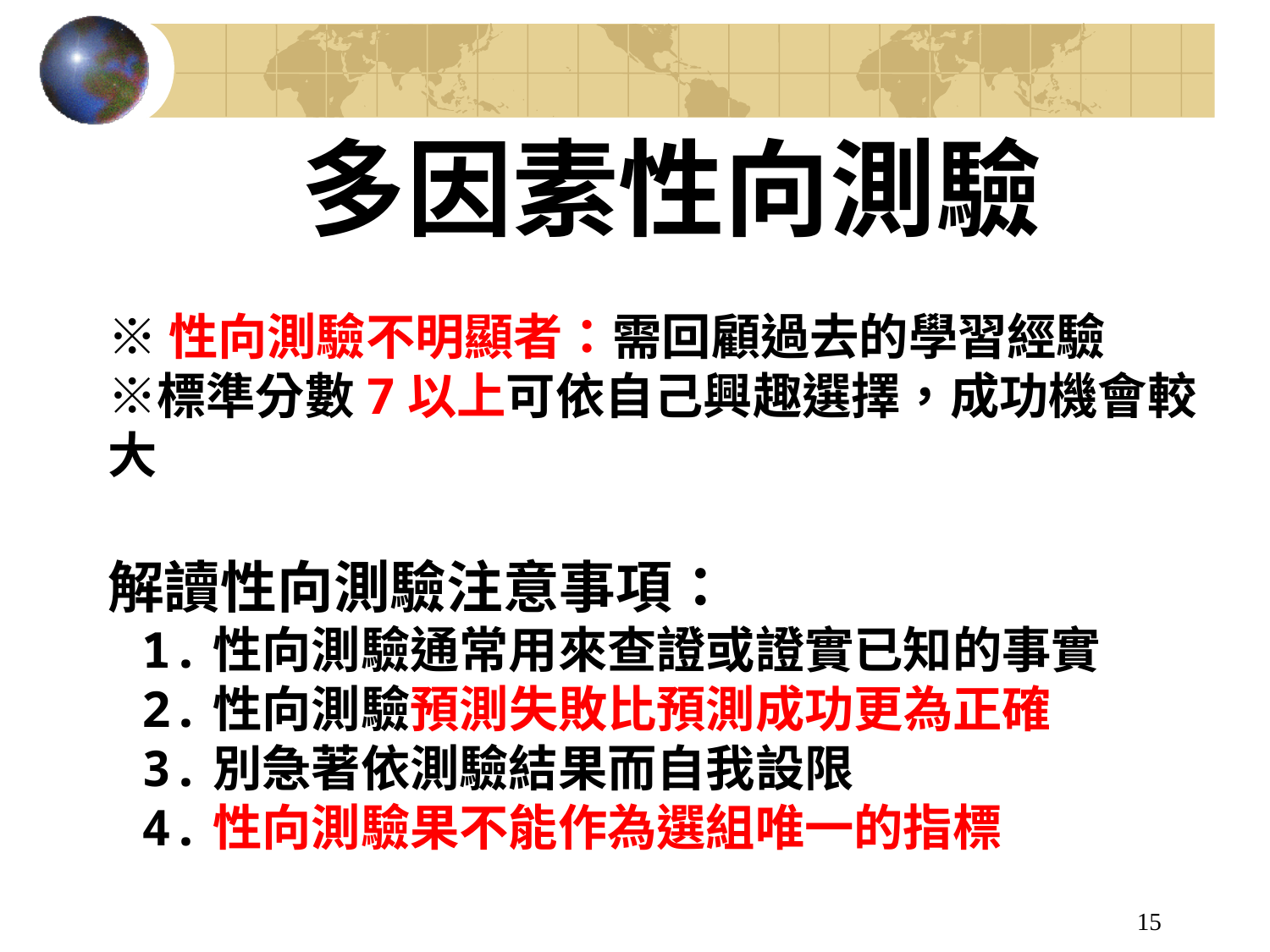

多因素性向測驗
※性向測驗不明顯者：需回顧過去的學習經驗
※標準分數7以上可依自己興趣選擇，成功機會較大
解讀性向測驗注意事項：
  1.性向測驗通常用來查證或證實已知的事實
  2.性向測驗預測失敗比預測成功更為正確
  3.別急著依測驗結果而自我設限
  4.性向測驗果不能作為選組唯一的指標
15